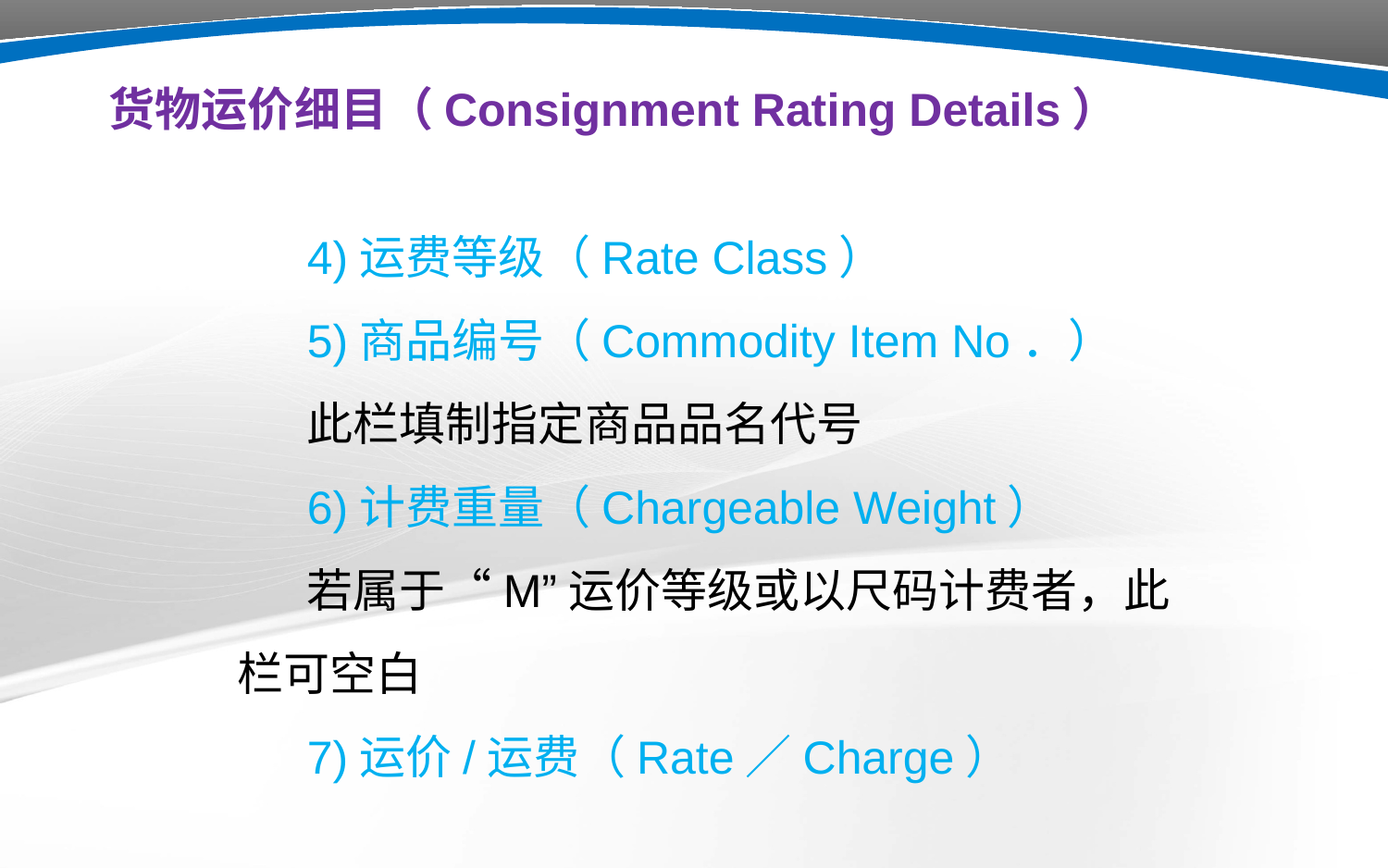

货物运价细目（Consignment Rating Details）
4)运费等级（Rate Class）
5)商品编号（Commodity Item No．）
此栏填制指定商品品名代号
6)计费重量（Chargeable Weight）
若属于“M”运价等级或以尺码计费者，此栏可空白
7)运价/运费（Rate／Charge）